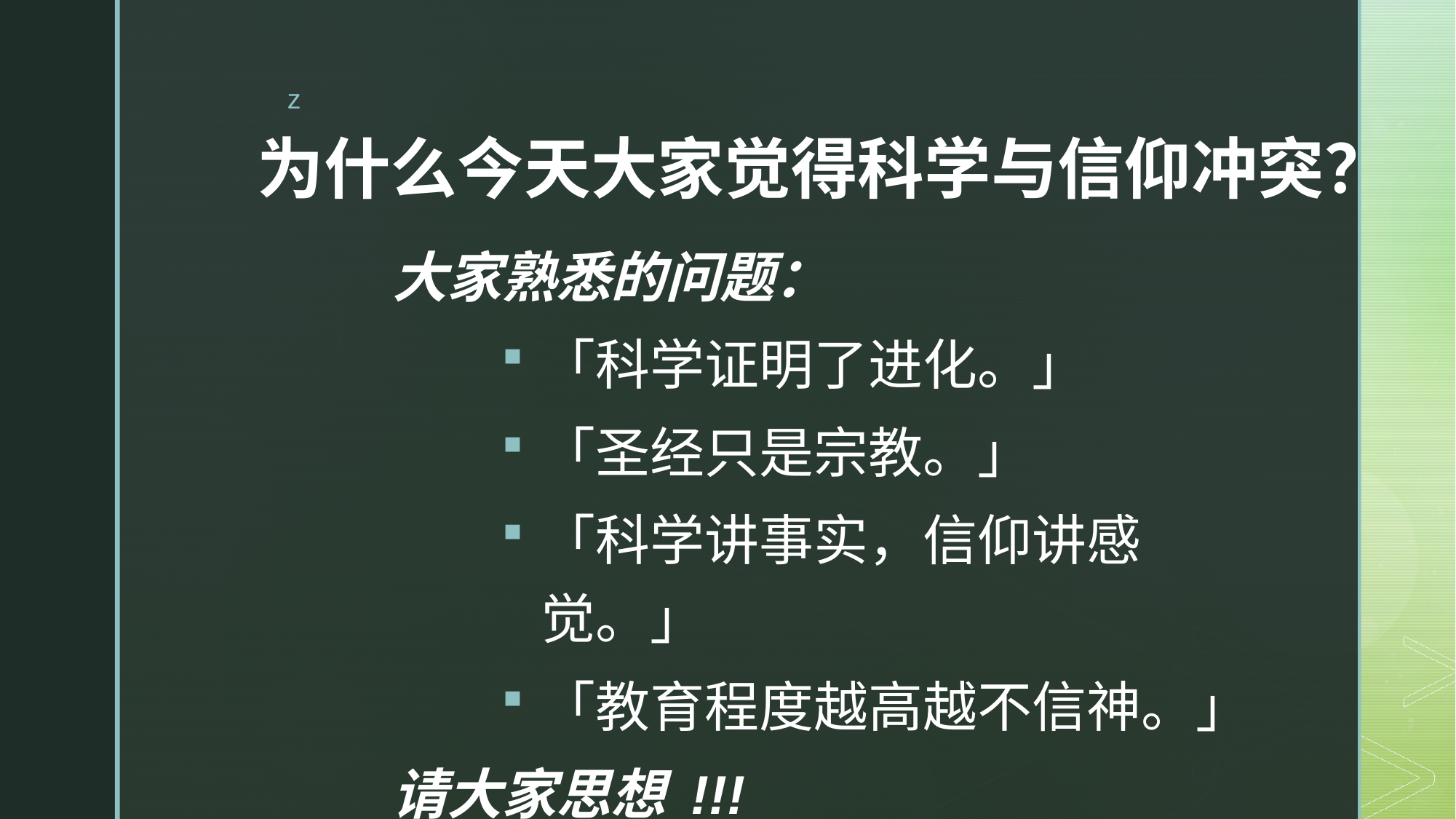

# 为什么今天大家觉得科学与信仰冲突？
大家熟悉的问题：
「科学证明了进化。」
「圣经只是宗教。」
「科学讲事实，信仰讲感觉。」
「教育程度越高越不信神。」
请大家思想 !!!